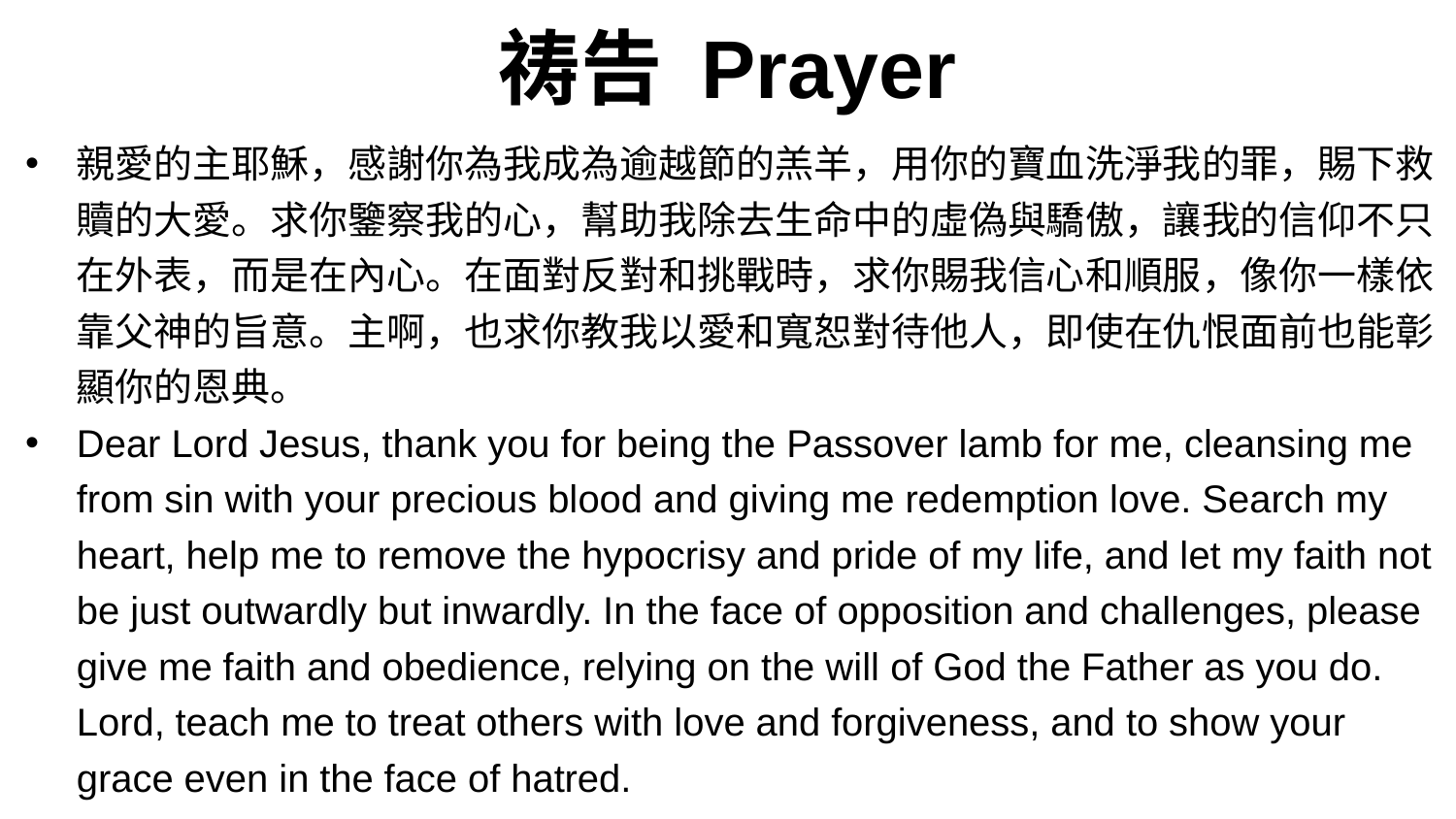

# 祷告 Prayer
親愛的主耶穌，感謝你為我成為逾越節的羔羊，用你的寶血洗淨我的罪，賜下救贖的大愛。求你鑒察我的心，幫助我除去生命中的虛偽與驕傲，讓我的信仰不只在外表，而是在內心。在面對反對和挑戰時，求你賜我信心和順服，像你一樣依靠父神的旨意。主啊，也求你教我以愛和寬恕對待他人，即使在仇恨面前也能彰顯你的恩典。
Dear Lord Jesus, thank you for being the Passover lamb for me, cleansing me from sin with your precious blood and giving me redemption love. Search my heart, help me to remove the hypocrisy and pride of my life, and let my faith not be just outwardly but inwardly. In the face of opposition and challenges, please give me faith and obedience, relying on the will of God the Father as you do. Lord, teach me to treat others with love and forgiveness, and to show your grace even in the face of hatred.